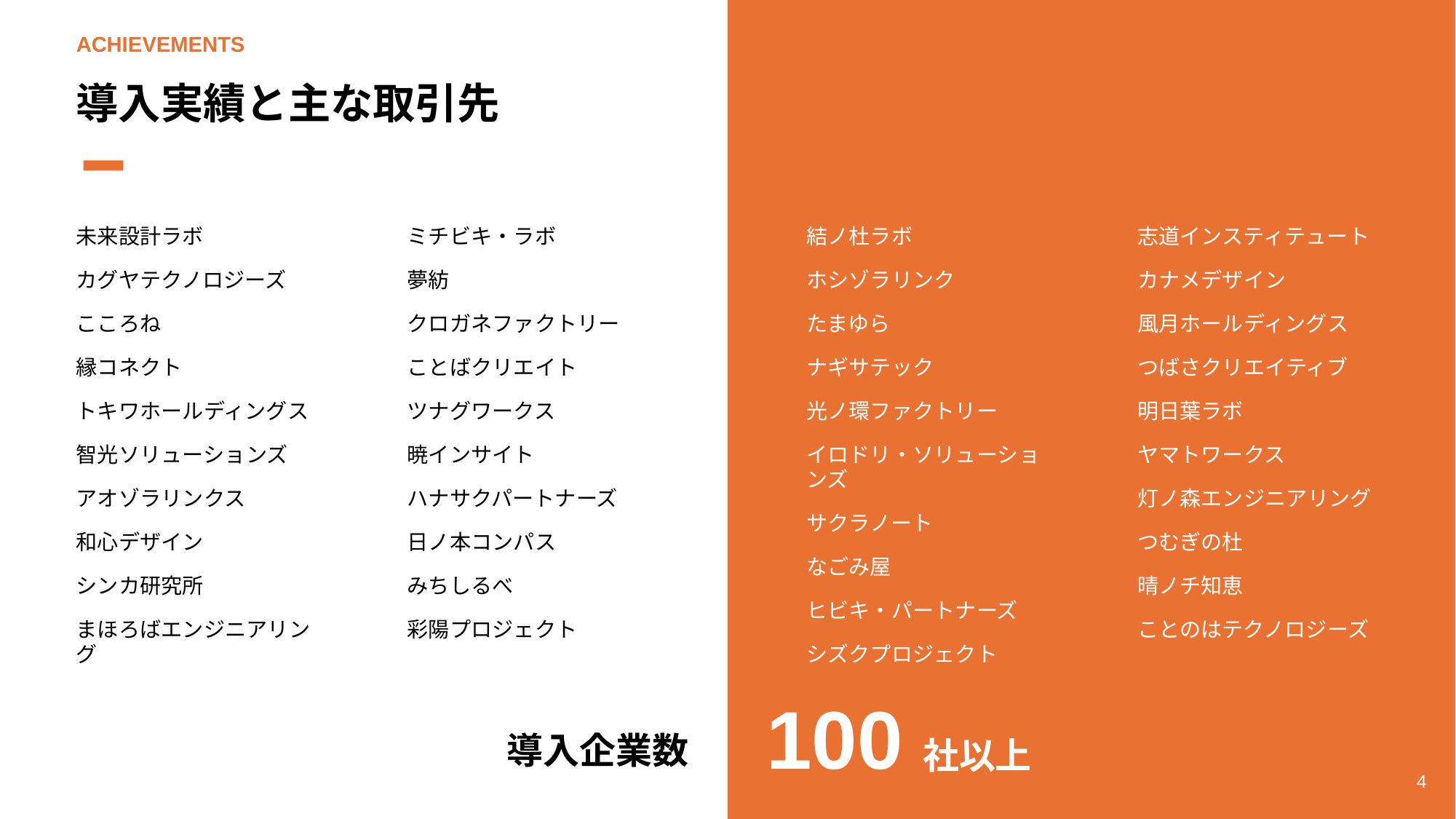

ACHIEVEMENTS
導入実績と主な取引先

未来設計ラボ
カグヤテクノロジーズ
こころね
縁コネクト
トキワホールディングス
智光ソリューションズ
アオゾラリンクス
和心デザイン
シンカ研究所
まほろばエンジニアリング
ミチビキ・ラボ
夢紡
クロガネファクトリー
ことばクリエイト
ツナグワークス
暁インサイト
ハナサクパートナーズ
日ノ本コンパス
みちしるべ
彩陽プロジェクト
結ノ杜ラボ
ホシゾラリンク
たまゆら
ナギサテック
光ノ環ファクトリー
イロドリ・ソリューションズ
サクラノート
なごみ屋
ヒビキ・パートナーズ
シズクプロジェクト
志道インスティテュート
カナメデザイン
風月ホールディングス
つばさクリエイティブ
明日葉ラボ
ヤマトワークス
灯ノ森エンジニアリング
つむぎの杜
晴ノチ知恵
ことのはテクノロジーズ
100社以上
導入企業数
4